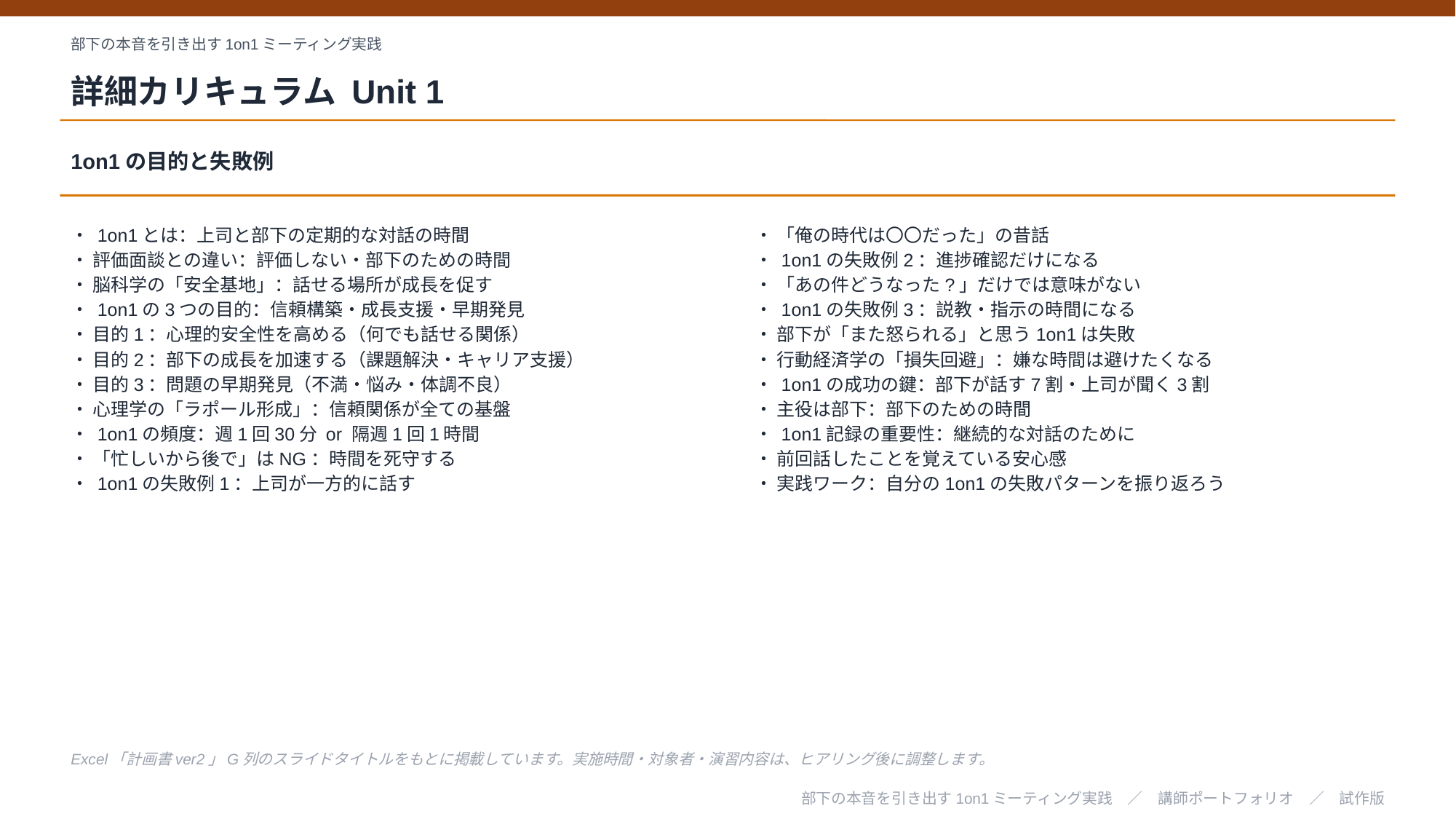

部下の本音を引き出す1on1ミーティング実践
詳細カリキュラム Unit 1

1on1の目的と失敗例

・ 1on1とは：上司と部下の定期的な対話の時間
・ 評価面談との違い：評価しない・部下のための時間
・ 脳科学の「安全基地」：話せる場所が成長を促す
・ 1on1の3つの目的：信頼構築・成長支援・早期発見
・ 目的1：心理的安全性を高める（何でも話せる関係）
・ 目的2：部下の成長を加速する（課題解決・キャリア支援）
・ 目的3：問題の早期発見（不満・悩み・体調不良）
・ 心理学の「ラポール形成」：信頼関係が全ての基盤
・ 1on1の頻度：週1回30分 or 隔週1回1時間
・ 「忙しいから後で」はNG：時間を死守する
・ 1on1の失敗例1：上司が一方的に話す
・ 「俺の時代は〇〇だった」の昔話
・ 1on1の失敗例2：進捗確認だけになる
・ 「あの件どうなった?」だけでは意味がない
・ 1on1の失敗例3：説教・指示の時間になる
・ 部下が「また怒られる」と思う1on1は失敗
・ 行動経済学の「損失回避」：嫌な時間は避けたくなる
・ 1on1の成功の鍵：部下が話す7割・上司が聞く3割
・ 主役は部下：部下のための時間
・ 1on1記録の重要性：継続的な対話のために
・ 前回話したことを覚えている安心感
・ 実践ワーク：自分の1on1の失敗パターンを振り返ろう
Excel「計画書ver2」G列のスライドタイトルをもとに掲載しています。実施時間・対象者・演習内容は、ヒアリング後に調整します。
部下の本音を引き出す1on1ミーティング実践　／　講師ポートフォリオ　／　試作版